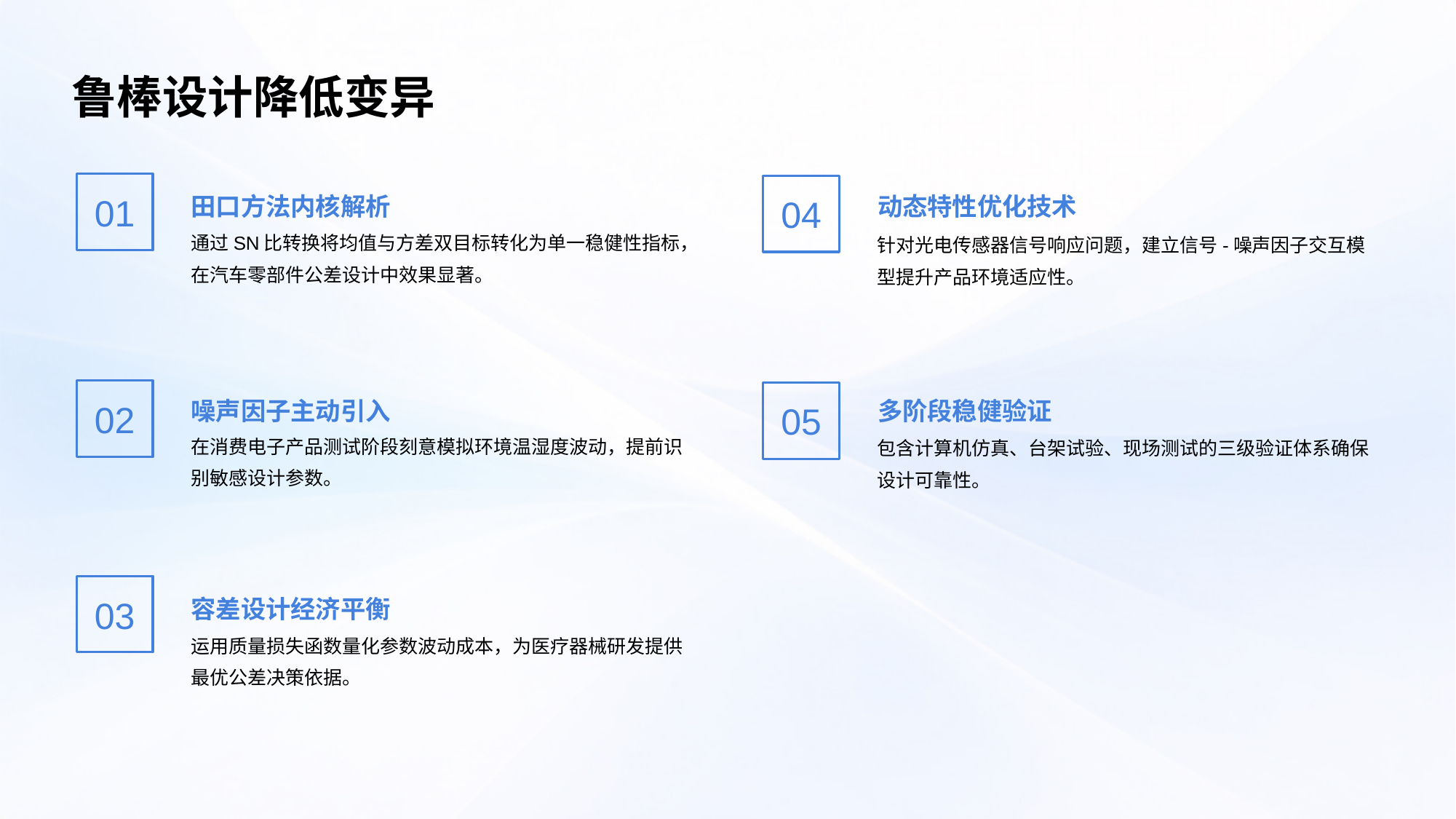

鲁棒设计降低变异

田口方法内核解析
动态特性优化技术

04
01
通过SN比转换将均值与方差双目标转化为单一稳健性指标，在汽车零部件公差设计中效果显著。
针对光电传感器信号响应问题，建立信号-噪声因子交互模型提升产品环境适应性。
噪声因子主动引入
多阶段稳健验证

02
05
在消费电子产品测试阶段刻意模拟环境温湿度波动，提前识别敏感设计参数。
包含计算机仿真、台架试验、现场测试的三级验证体系确保设计可靠性。

容差设计经济平衡
03
运用质量损失函数量化参数波动成本，为医疗器械研发提供最优公差决策依据。